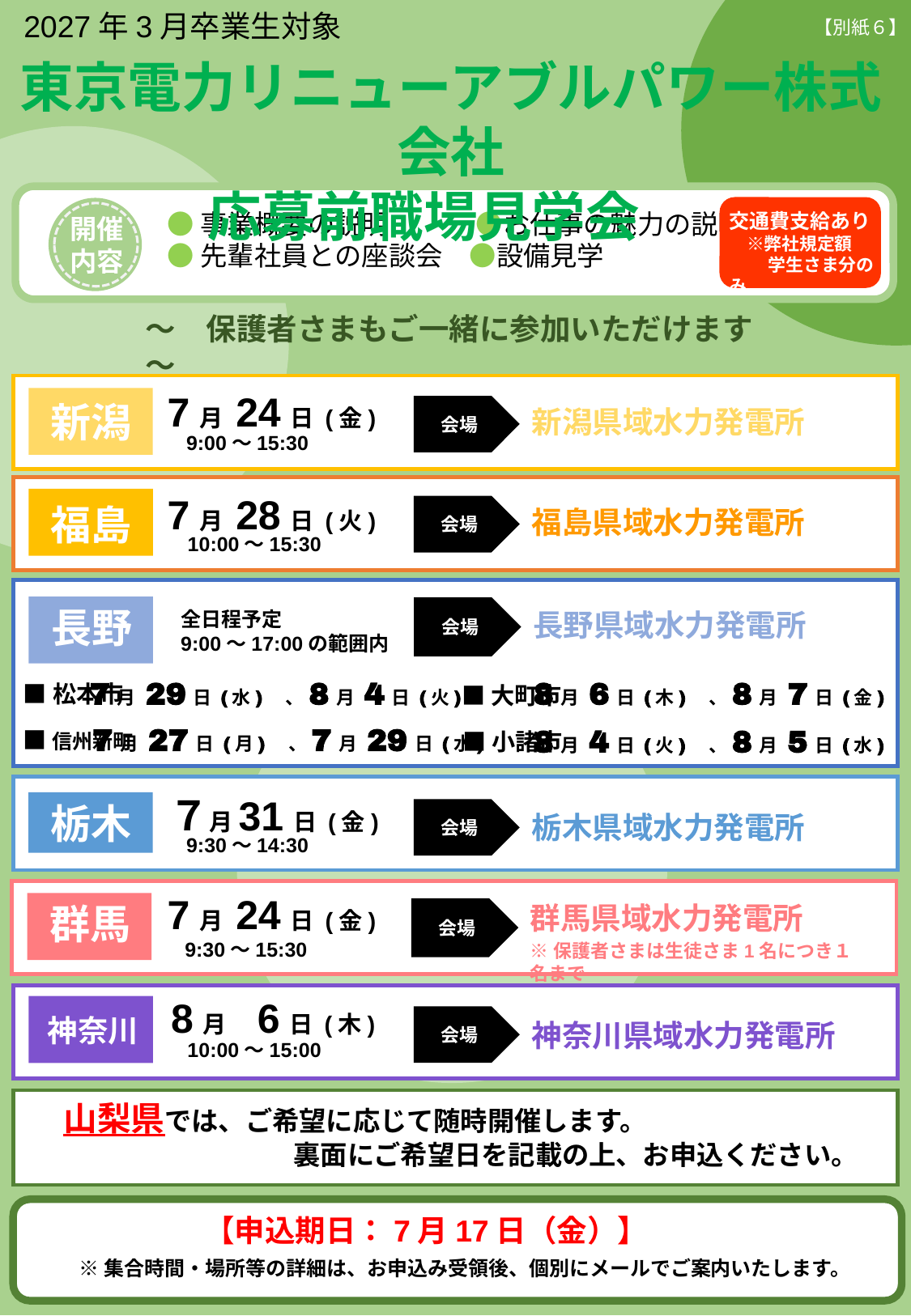

2027年3月卒業生対象
【別紙６】
東京電力リニューアブルパワー株式会社
応募前職場見学会

●事業概要の説明　　　 ●お仕事の魅力の説明
●先輩社員との座談会　●設備見学
交通費支給あり
　※弊社規定額
　　 学生さま分のみ

開催
内容
～　保護者さまもご一緒に参加いただけます　～

7月 24日 (金)

新潟
会場
新潟県域水力発電所
9:00～15:30

7月 28日 (火)

福島
会場
福島県域水力発電所
10:00～15:30

長野
会場
長野県域水力発電所
全日程予定
9:00～17:00の範囲内

7月 29日 (水)　、8月 4日 (火)
8月 6日 (木)　、8月 7日 (金)
■松本市
■大町市
7月 27日 (月)　、7月 29日 (水)
8月 4日 (火)　、8月 5日 (水)
■信州新町
■小諸市

７月31日 (金)
栃木
会場
栃木県域水力発電所
9:30～14:30

7月 24日 (金)

群馬
群馬県域水力発電所
会場

9:30～15:30
※保護者さまは生徒さま1名につき１名まで

8月    6日 (木)

神奈川
会場
神奈川県域水力発電所
10:00～15:00

山梨県では、ご希望に応じて随時開催します。
裏面にご希望日を記載の上、お申込ください。

【申込期日：7月17日（金）】
※集合時間・場所等の詳細は、お申込み受領後、個別にメールでご案内いたします。